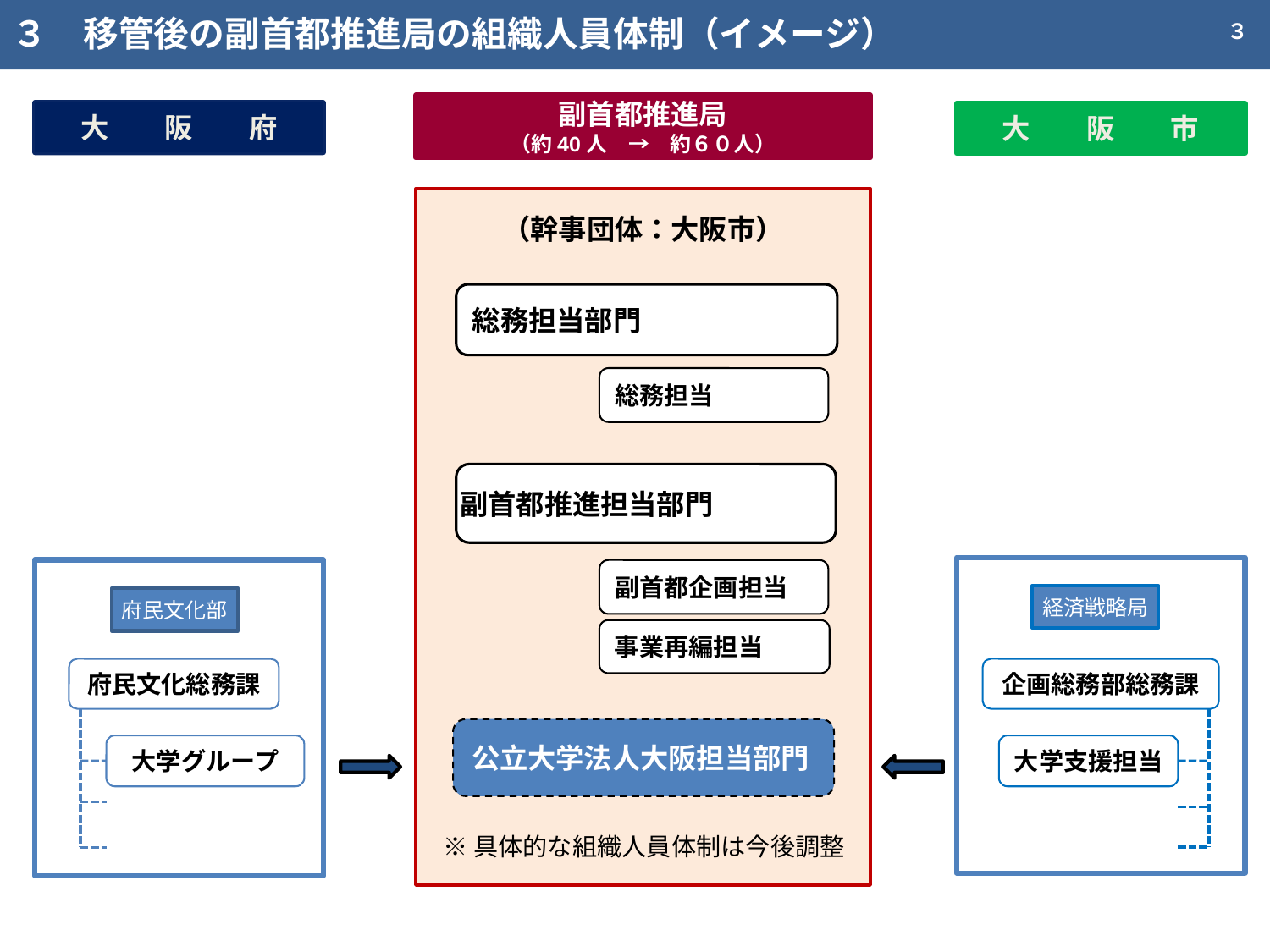

３　移管後の副首都推進局の組織人員体制（イメージ）
３
副首都推進局
（約40人　→　約６０人）
大　　阪　　府
大　　阪　　市

（幹事団体：大阪市）

総務担当部門
総務担当
副首都推進担当部門

副首都企画担当
経済戦略局
府民文化部
事業再編担当
府民文化総務課
企画総務部総務課
公立大学法人大阪担当部門
大学グループ
大学支援担当

※具体的な組織人員体制は今後調整